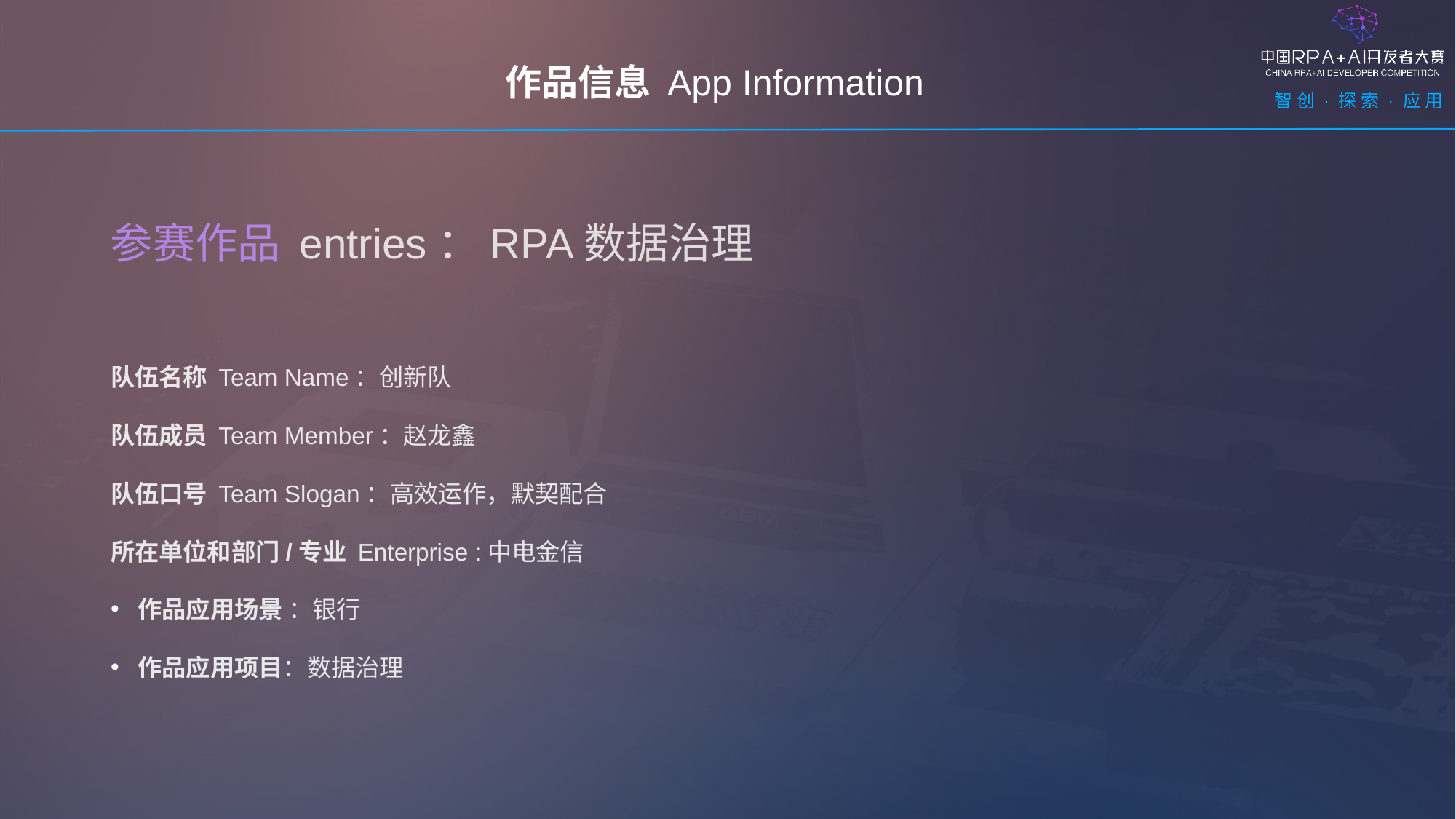

作品信息 App Information
参赛作品 entries：RPA数据治理
队伍名称 Team Name：创新队
队伍成员 Team Member：赵龙鑫
队伍口号 Team Slogan：高效运作，默契配合
所在单位和部门/专业 Enterprise :中电金信
作品应用场景 ：银行
作品应用项目：数据治理